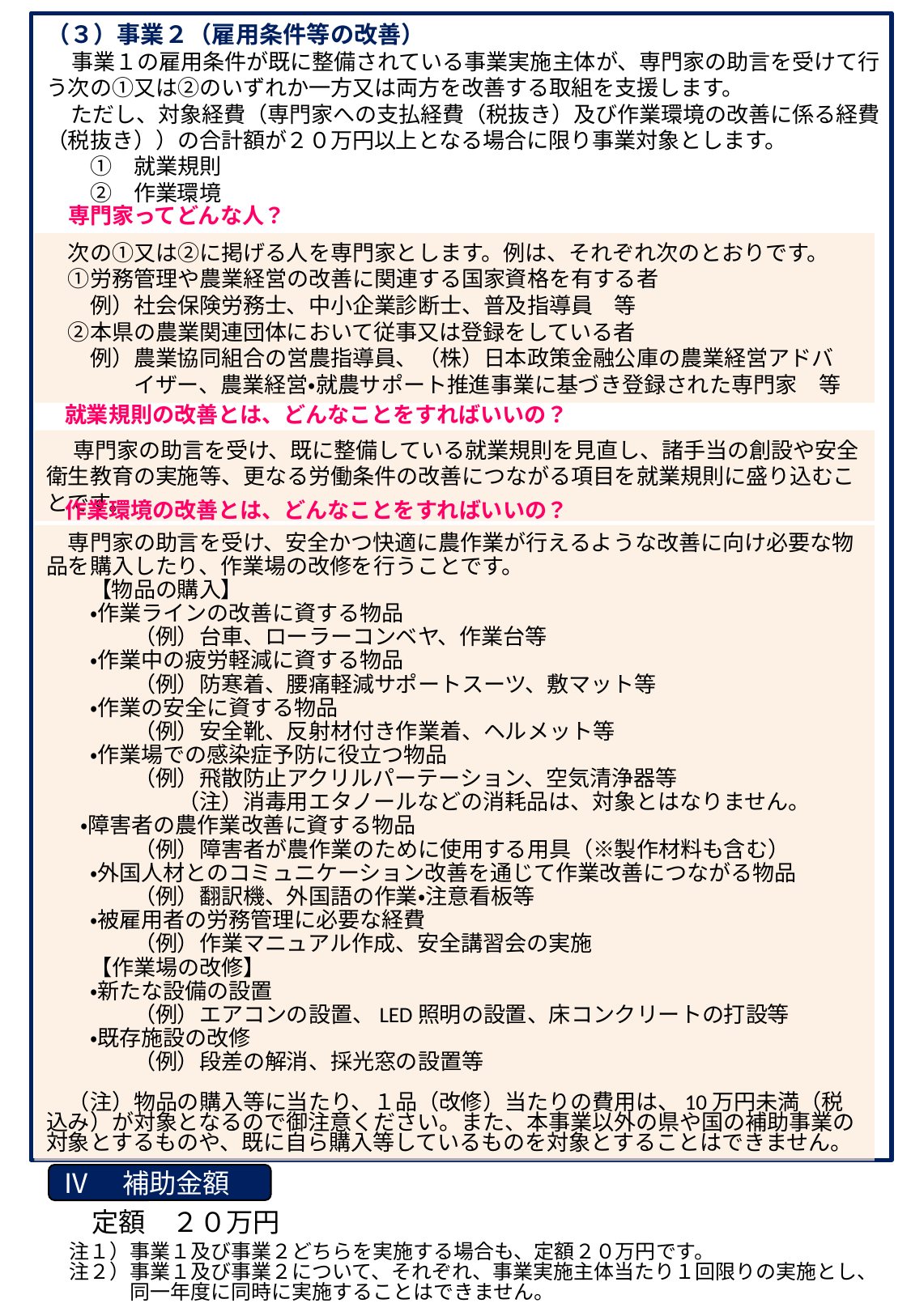

（３）事業２（雇用条件等の改善）
    事業１の雇用条件が既に整備されている事業実施主体が、専門家の助言を受けて行う次の①又は②のいずれか一方又は両方を改善する取組を支援します。
    ただし、対象経費（専門家への支払経費（税抜き）及び作業環境の改善に係る経費（税抜き））の合計額が２０万円以上となる場合に限り事業対象とします。
　　①　就業規則
　　②　作業環境
　専門家ってどんな人？
　次の①又は②に掲げる人を専門家とします。例は、それぞれ次のとおりです。
　①労務管理や農業経営の改善に関連する国家資格を有する者
　　例）社会保険労務士、中小企業診断士、普及指導員　等
　②本県の農業関連団体において従事又は登録をしている者
　　例）農業協同組合の営農指導員、（株）日本政策金融公庫の農業経営アドバ
　　　　イザー、農業経営・就農サポート推進事業に基づき登録された専門家　等
　就業規則の改善とは、どんなことをすればいいの？
　 専門家の助言を受け、既に整備している就業規則を見直し、諸手当の創設や安全衛生教育の実施等、更なる労働条件の改善につながる項目を就業規則に盛り込むことです。
作業環境の改善とは、どんなことをすればいいの？
　専門家の助言を受け、安全かつ快適に農作業が行えるような改善に向け必要な物品を購入したり、作業場の改修を行うことです。
　　【物品の購入】
　　・作業ラインの改善に資する物品
　　　　（例）台車、ローラーコンベヤ、作業台等
　　・作業中の疲労軽減に資する物品
　　　　（例）防寒着、腰痛軽減サポートスーツ、敷マット等
　　・作業の安全に資する物品
　　　　（例）安全靴、反射材付き作業着、ヘルメット等
　　・作業場での感染症予防に役立つ物品
　　　　（例）飛散防止アクリルパーテーション、空気清浄器等
　　　　　　（注）消毒用エタノールなどの消耗品は、対象とはなりません。
      ・障害者の農作業改善に資する物品
　　　　（例）障害者が農作業のために使用する用具（※製作材料も含む）
　　・外国人材とのコミュニケーション改善を通じて作業改善につながる物品
　　　　（例）翻訳機、外国語の作業・注意看板等
　　・被雇用者の労務管理に必要な経費
　　　　（例）作業マニュアル作成、安全講習会の実施
　　【作業場の改修】
　　・新たな設備の設置
　　　　（例）エアコンの設置、LED照明の設置、床コンクリートの打設等
　　・既存施設の改修
　　　　（例）段差の解消、採光窓の設置等

　（注）物品の購入等に当たり、１品（改修）当たりの費用は、10万円未満（税込み）が対象となるので御注意ください。また、本事業以外の県や国の補助事業の対象とするものや、既に自ら購入等しているものを対象とすることはできません。

Ⅳ　補助金額
　定額　２０万円
注１）事業１及び事業２どちらを実施する場合も、定額２０万円です。
注２）事業１及び事業２について、それぞれ、事業実施主体当たり１回限りの実施とし、
　　　同一年度に同時に実施することはできません。